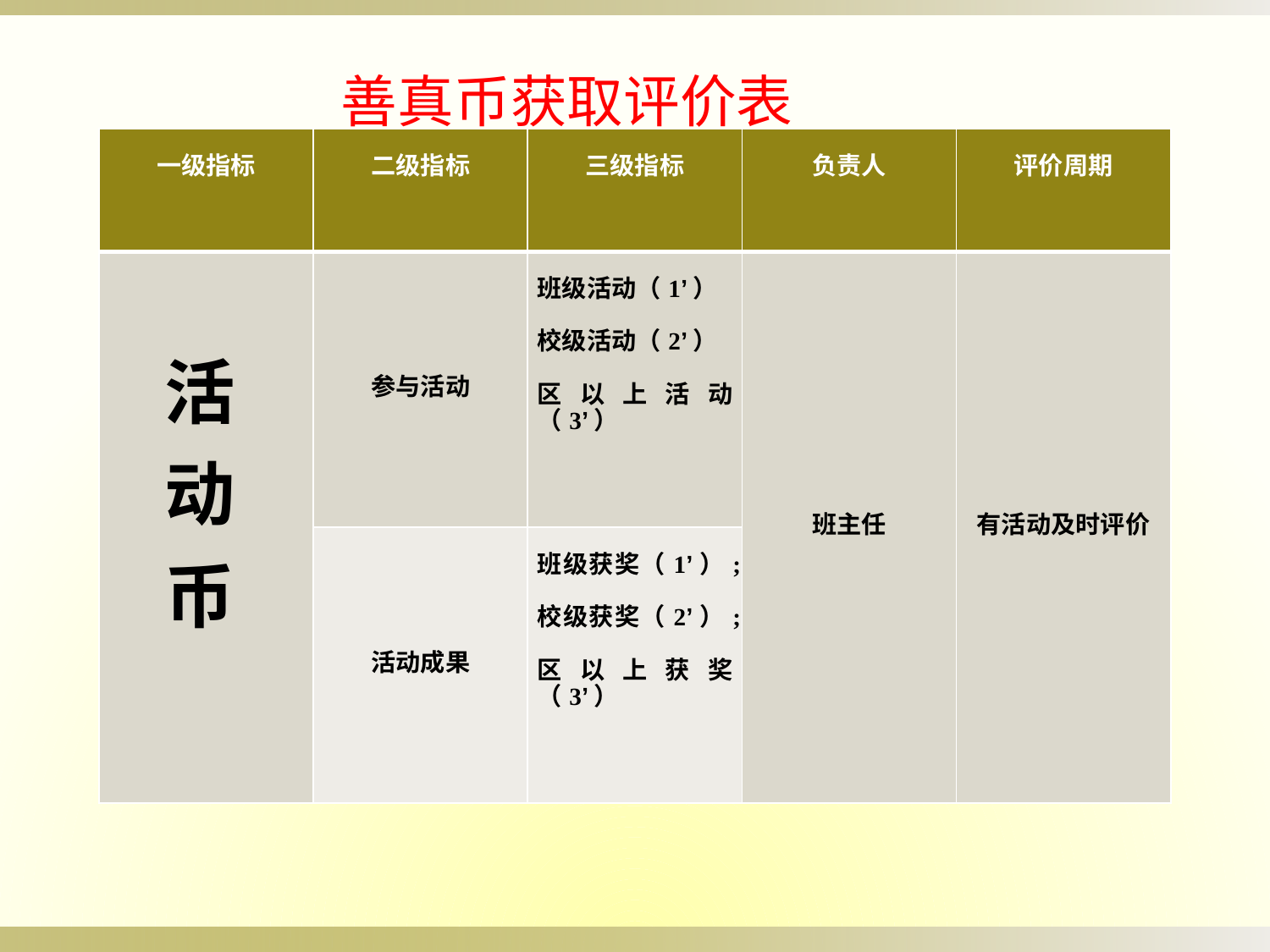

善真币获取评价表
| 一级指标 | 二级指标 | 三级指标 | 负责人 | 评价周期 |
| --- | --- | --- | --- | --- |
| 活 动 币 | 参与活动 | 班级活动（1’） 校级活动（2’） 区以上活动（3’） | 班主任 | 有活动及时评价 |
|  | 活动成果 | 班级获奖（1’）; 校级获奖（2’）; 区以上获奖（3’） |  |  |